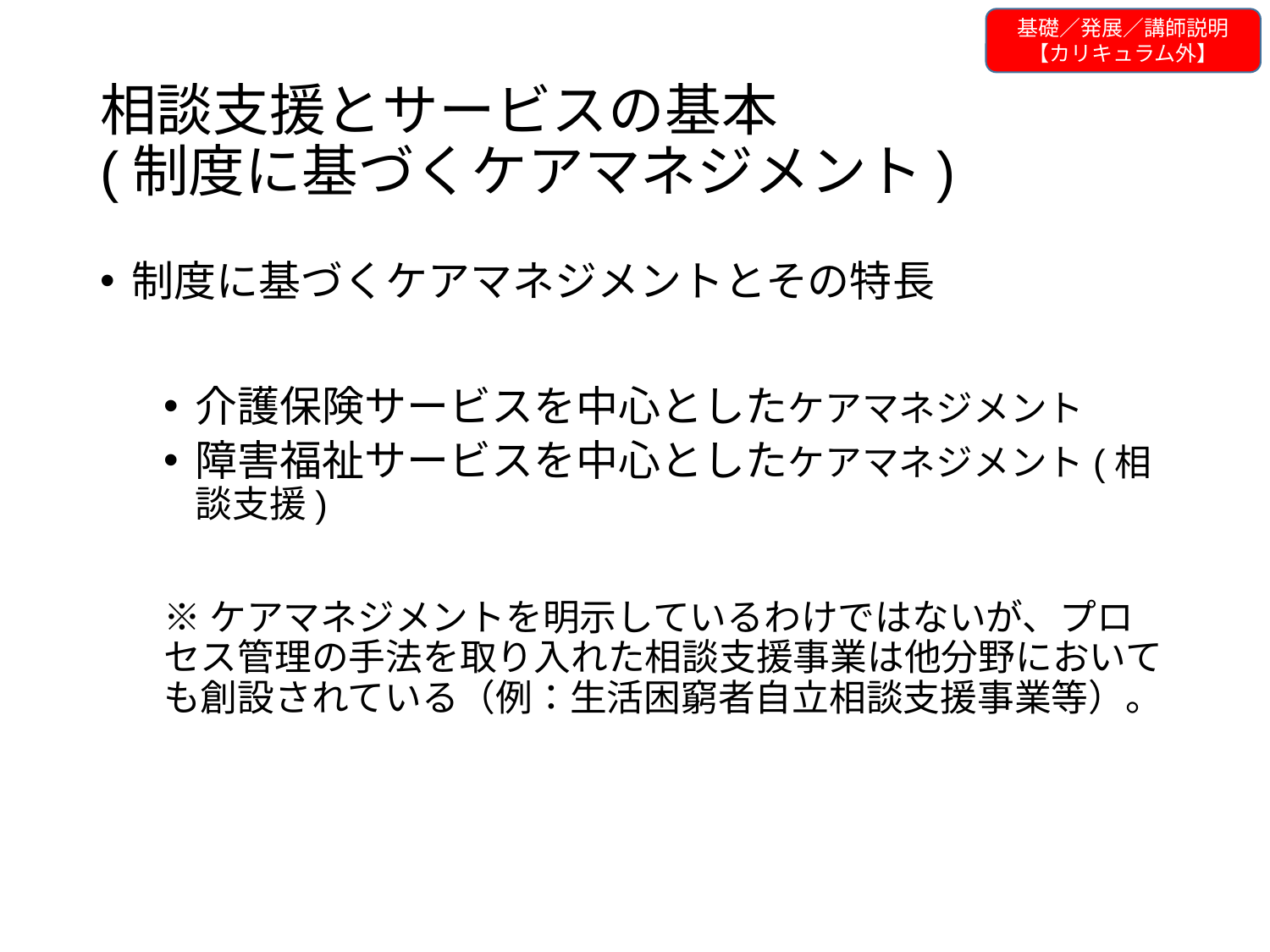

基礎／発展／講師説明
【カリキュラム外】
# 相談支援とサービスの基本 (制度に基づくケアマネジメント)
制度に基づくケアマネジメントとその特長

介護保険サービスを中心としたケアマネジメント
障害福祉サービスを中心としたケアマネジメント(相談支援)

※ケアマネジメントを明示しているわけではないが、プロセス管理の手法を取り入れた相談支援事業は他分野においても創設されている（例：生活困窮者自立相談支援事業等）。